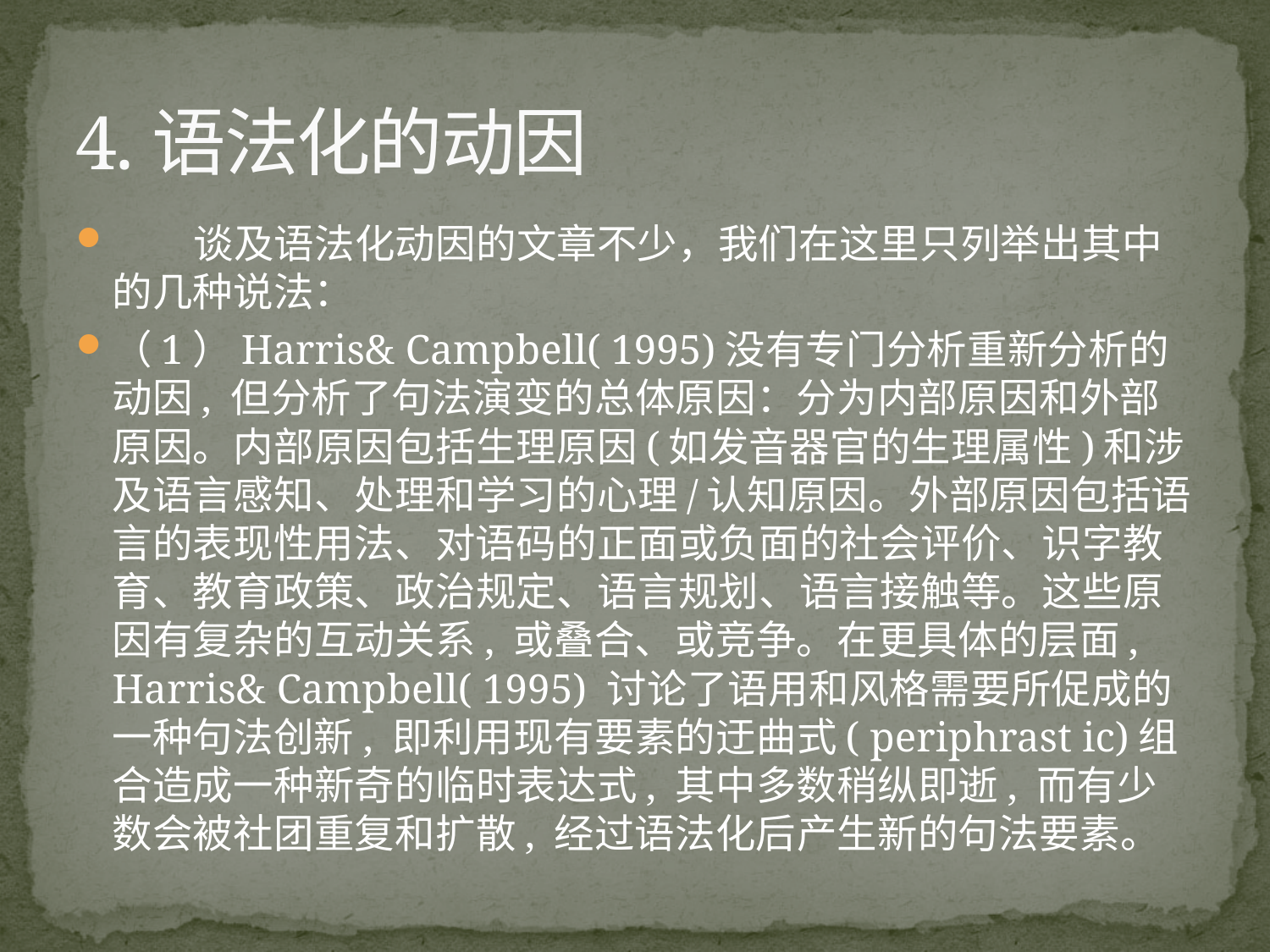

# 4.语法化的动因
        谈及语法化动因的文章不少，我们在这里只列举出其中的几种说法：
（1）Harris& Campbell( 1995)没有专门分析重新分析的动因, 但分析了句法演变的总体原因：分为内部原因和外部原因。内部原因包括生理原因(如发音器官的生理属性)和涉及语言感知、处理和学习的心理/认知原因。外部原因包括语言的表现性用法、对语码的正面或负面的社会评价、识字教育、教育政策、政治规定、语言规划、语言接触等。这些原因有复杂的互动关系, 或叠合、或竞争。在更具体的层面, Harris& Campbell( 1995) 讨论了语用和风格需要所促成的一种句法创新, 即利用现有要素的迂曲式( periphrast ic)组合造成一种新奇的临时表达式, 其中多数稍纵即逝, 而有少数会被社团重复和扩散, 经过语法化后产生新的句法要素。